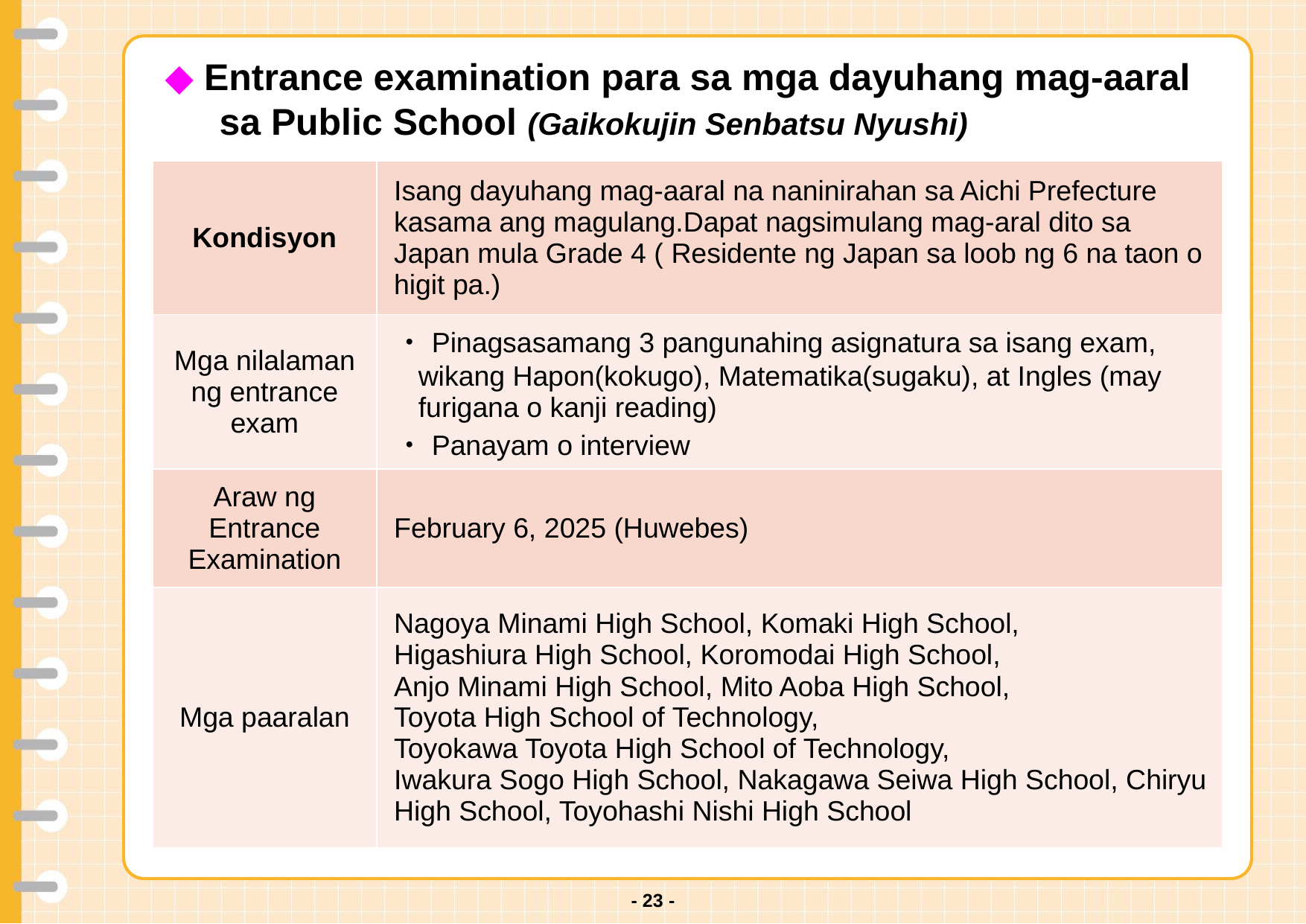

v
◆ Entrance examination para sa mga dayuhang mag-aaral sa Public School (Gaikokujin Senbatsu Nyushi)
| Kondisyon | Isang dayuhang mag-aaral na naninirahan sa Aichi Prefecture kasama ang magulang.Dapat nagsimulang mag-aral dito sa Japan mula Grade 4 ( Residente ng Japan sa loob ng 6 na taon o higit pa.) |
| --- | --- |
| Mga nilalaman ng entrance exam | ・Pinagsasamang 3 pangunahing asignatura sa isang exam, wikang Hapon(kokugo), Matematika(sugaku), at Ingles (may furigana o kanji reading) ・Panayam o interview |
| Araw ng Entrance Examination | February 6, 2025 (Huwebes) |
| Mga paaralan | Nagoya Minami High School, Komaki High School, Higashiura High School, Koromodai High School, Anjo Minami High School, Mito Aoba High School, Toyota High School of Technology, Toyokawa Toyota High School of Technology, Iwakura Sogo High School, Nakagawa Seiwa High School, Chiryu High School, Toyohashi Nishi High School |
- 23 -